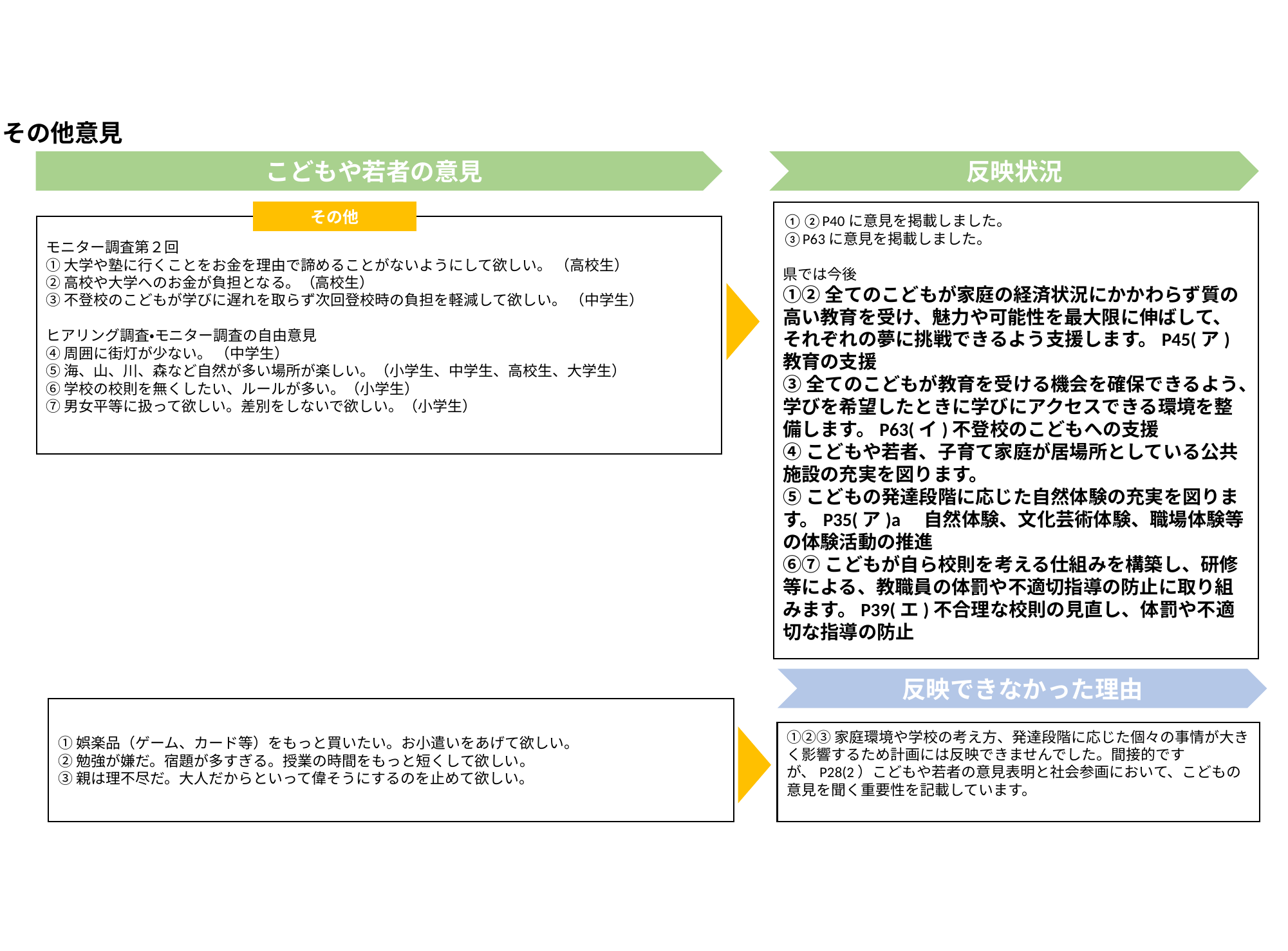

その他意見
こどもや若者の意見
反映状況
その他

①②P40に意見を掲載しました。
③P63に意見を掲載しました。

県では今後
①②全てのこどもが家庭の経済状況にかかわらず質の高い教育を受け、魅力や可能性を最大限に伸ばして、それぞれの夢に挑戦できるよう支援します。P45(ア)教育の支援
③全てのこどもが教育を受ける機会を確保できるよう、学びを希望したときに学びにアクセスできる環境を整備します。P63(イ)不登校のこどもへの支援
④こどもや若者、子育て家庭が居場所としている公共施設の充実を図ります。
⑤こどもの発達段階に応じた自然体験の充実を図ります。P35(ア)a　自然体験、文化芸術体験、職場体験等の体験活動の推進
⑥⑦こどもが自ら校則を考える仕組みを構築し、研修等による、教職員の体罰や不適切指導の防止に取り組みます。P39(エ)不合理な校則の見直し、体罰や不適切な指導の防止

モニター調査第２回
①大学や塾に行くことをお金を理由で諦めることがないようにして欲しい。 （高校生）
②高校や大学へのお金が負担となる。（高校生）
③不登校のこどもが学びに遅れを取らず次回登校時の負担を軽減して欲しい。 （中学生）

ヒアリング調査・モニター調査の自由意見
④周囲に街灯が少ない。 （中学生）
⑤海、山、川、森など自然が多い場所が楽しい。（小学生、中学生、高校生、大学生）
⑥学校の校則を無くしたい、ルールが多い。（小学生）
⑦男女平等に扱って欲しい。差別をしないで欲しい。（小学生）

反映できなかった理由
①娯楽品（ゲーム、カード等）をもっと買いたい。お小遣いをあげて欲しい。
②勉強が嫌だ。宿題が多すぎる。授業の時間をもっと短くして欲しい。
③親は理不尽だ。大人だからといって偉そうにするのを止めて欲しい。
①②③家庭環境や学校の考え方、発達段階に応じた個々の事情が大きく影響するため計画には反映できませんでした。間接的ですが、P28(2）こどもや若者の意見表明と社会参画において、こどもの意見を聞く重要性を記載しています。